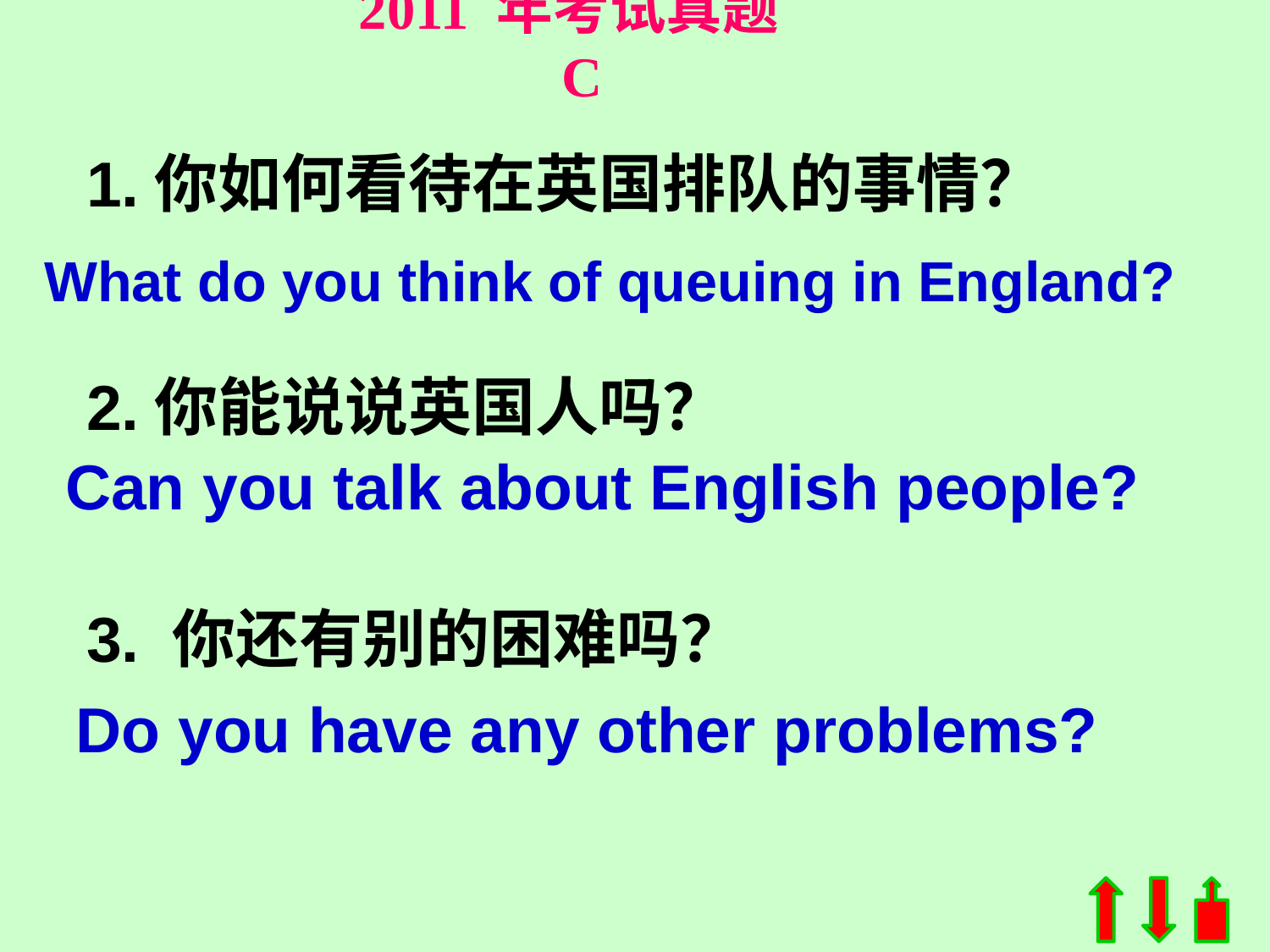

2011 年考试真题   C
1.你如何看待在英国排队的事情？
What do you think of queuing in England?
2.你能说说英国人吗？
Can you talk about English people?
3. 你还有别的困难吗？
Do you have any other problems?